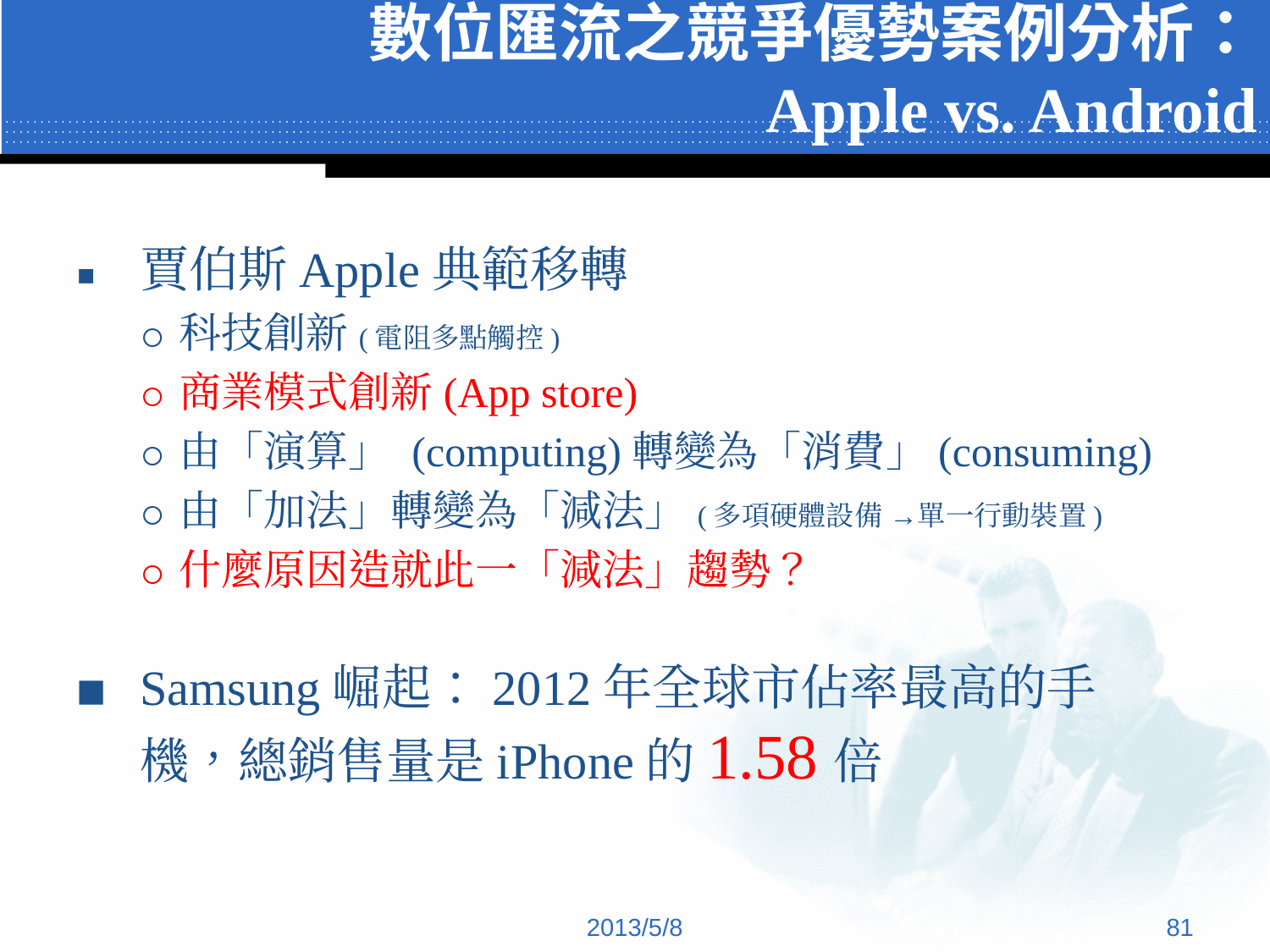

# 數位匯流之競爭優勢案例分析： Apple vs. Android

賈伯斯Apple典範移轉
科技創新(電阻多點觸控)
商業模式創新(App store)
由「演算」 (computing)轉變為「消費」(consuming)
由「加法」轉變為「減法」(多項硬體設備 →單一行動裝置)
什麼原因造就此一「減法」趨勢？

Samsung崛起：2012年全球市佔率最高的手機，總銷售量是iPhone的1.58倍

2013/5/8
81